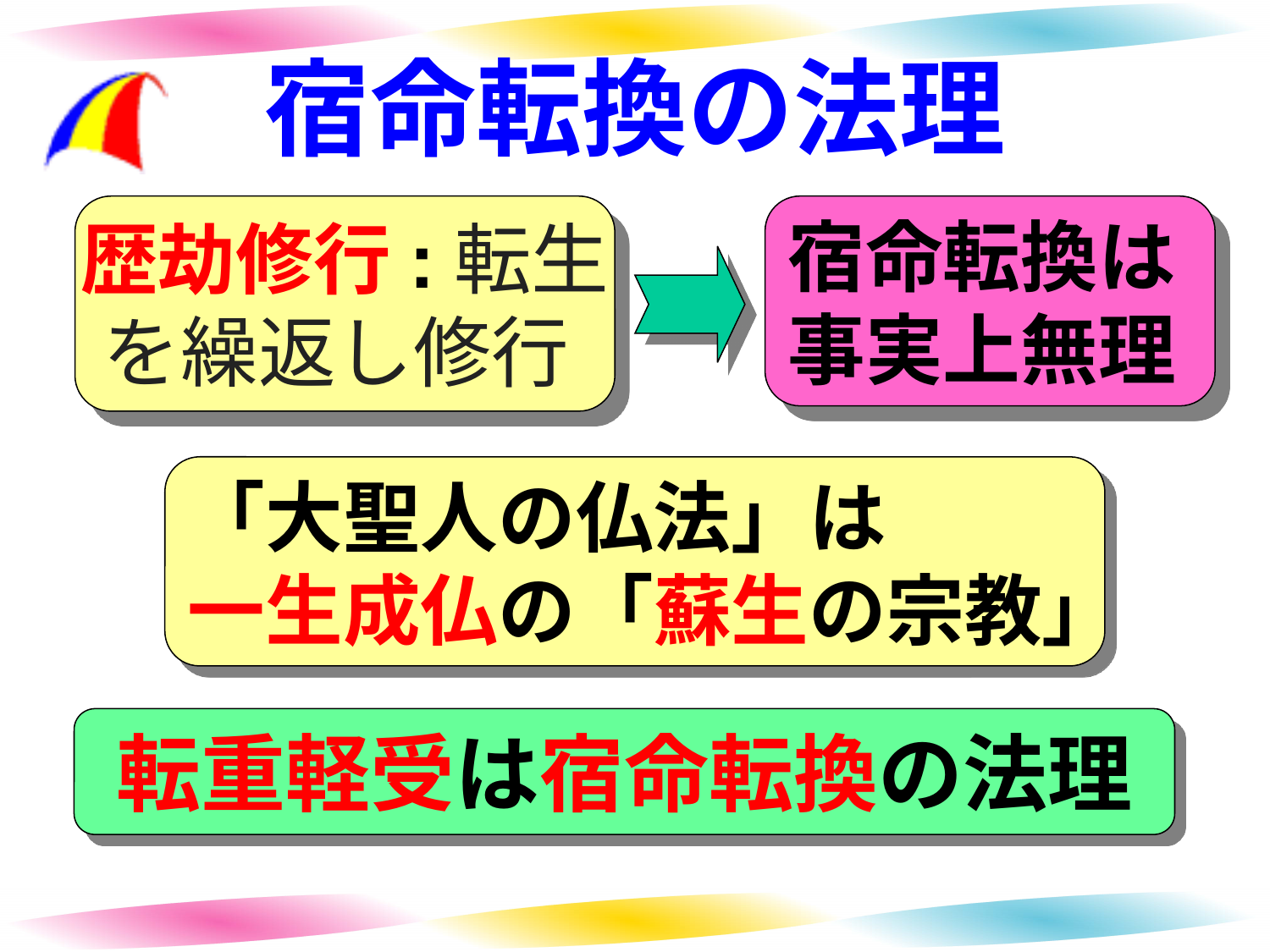

# 宿命転換の法理
歴劫修行:転生
を繰返し修行
宿命転換は
事実上無理

「大聖人の仏法」は
一生成仏の「蘇生の宗教」
転重軽受は宿命転換の法理